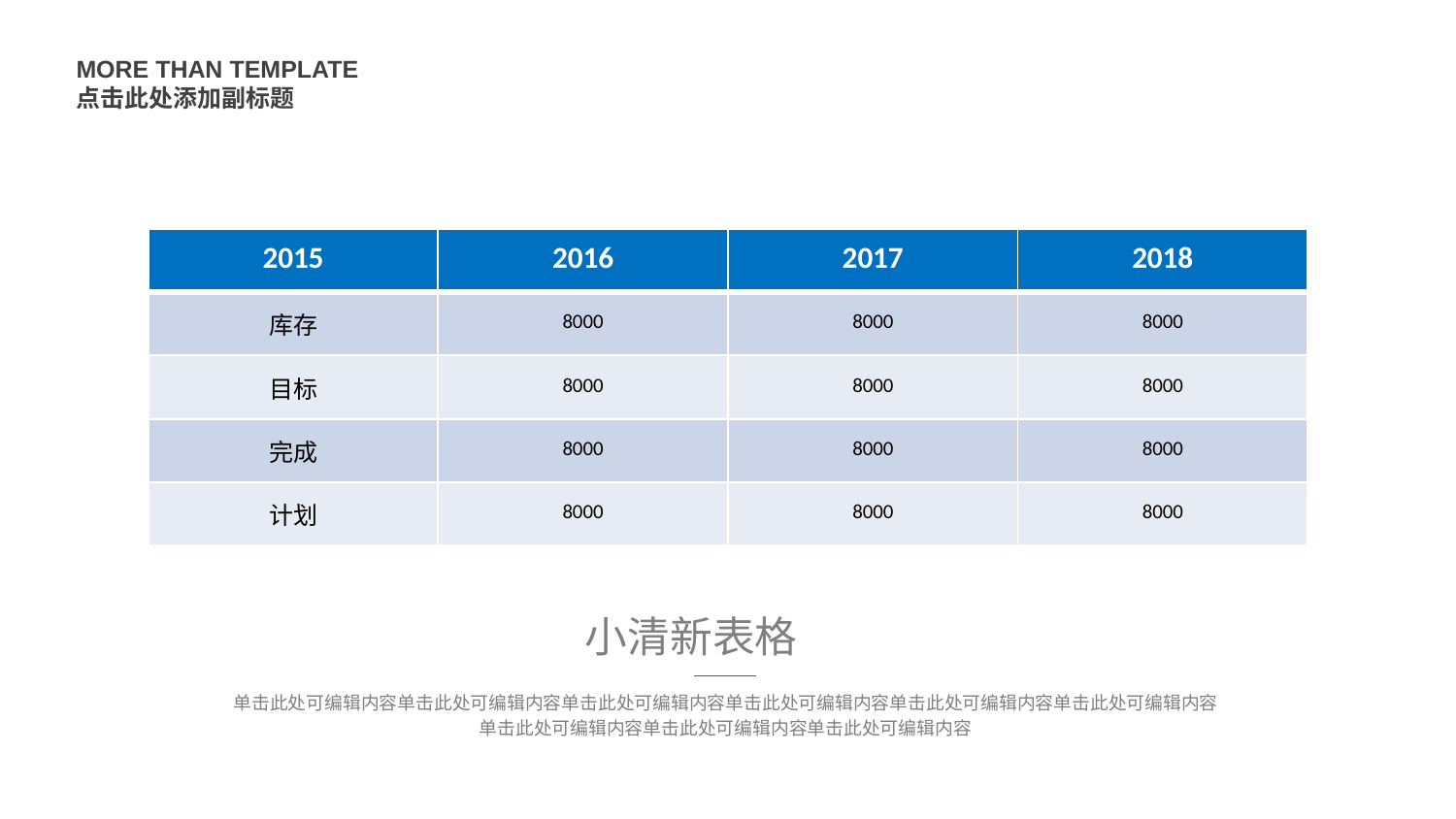

| 2015 | 2016 | 2017 | 2018 |
| --- | --- | --- | --- |
| 库存 | 8000 | 8000 | 8000 |
| 目标 | 8000 | 8000 | 8000 |
| 完成 | 8000 | 8000 | 8000 |
| 计划 | 8000 | 8000 | 8000 |
小清新表格
单击此处可编辑内容单击此处可编辑内容单击此处可编辑内容单击此处可编辑内容单击此处可编辑内容单击此处可编辑内容
单击此处可编辑内容单击此处可编辑内容单击此处可编辑内容